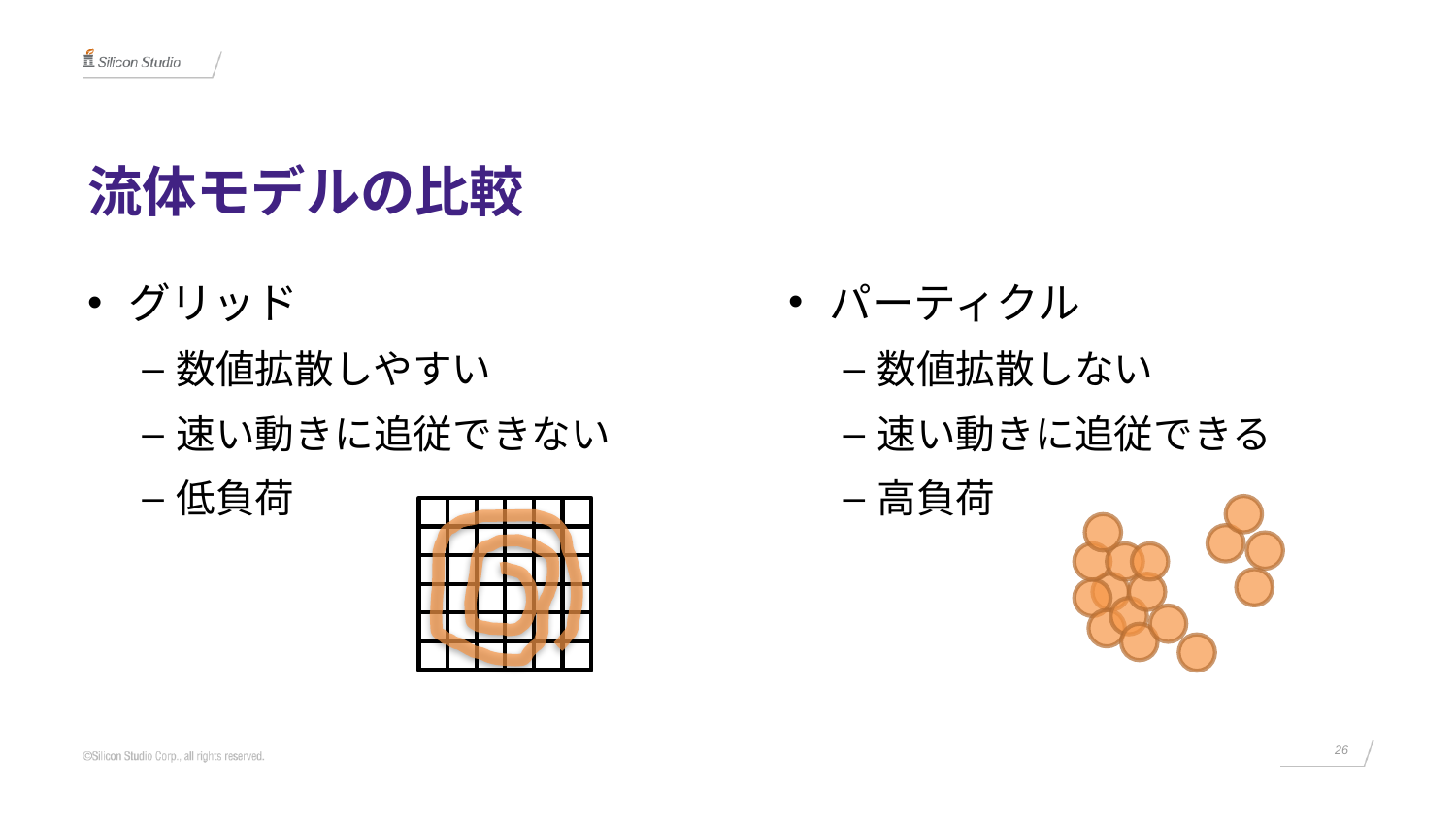

# 流体モデルの比較
グリッド
数値拡散しやすい
速い動きに追従できない
低負荷
パーティクル
数値拡散しない
速い動きに追従できる
高負荷

26